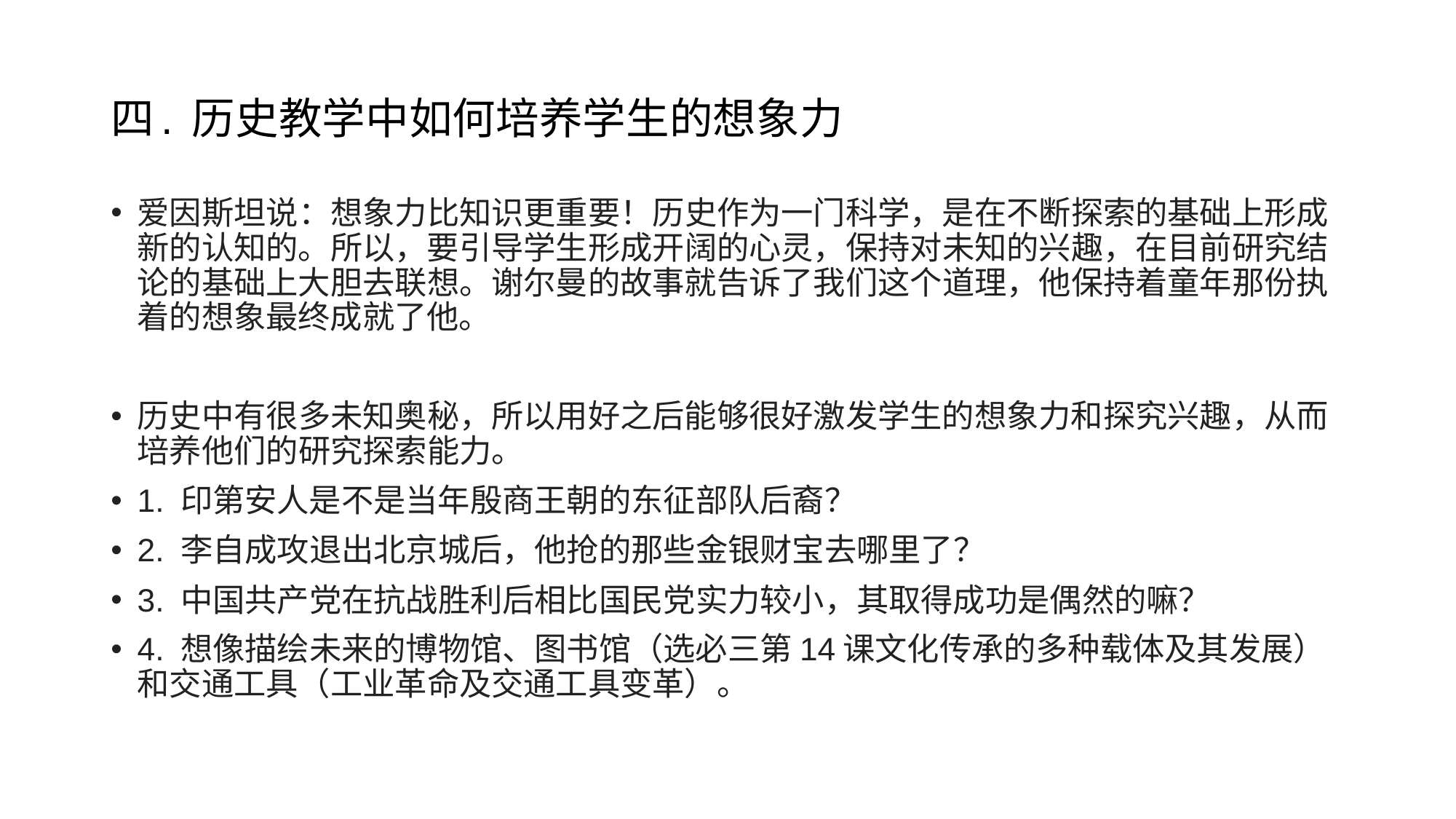

# 四. 历史教学中如何培养学生的想象力
爱因斯坦说：想象力比知识更重要！历史作为一门科学，是在不断探索的基础上形成新的认知的。所以，要引导学生形成开阔的心灵，保持对未知的兴趣，在目前研究结论的基础上大胆去联想。谢尔曼的故事就告诉了我们这个道理，他保持着童年那份执着的想象最终成就了他。

历史中有很多未知奥秘，所以用好之后能够很好激发学生的想象力和探究兴趣，从而培养他们的研究探索能力。
1. 印第安人是不是当年殷商王朝的东征部队后裔？
2. 李自成攻退出北京城后，他抢的那些金银财宝去哪里了？
3. 中国共产党在抗战胜利后相比国民党实力较小，其取得成功是偶然的嘛？
4. 想像描绘未来的博物馆、图书馆（选必三第14课文化传承的多种载体及其发展）和交通工具（工业革命及交通工具变革）。